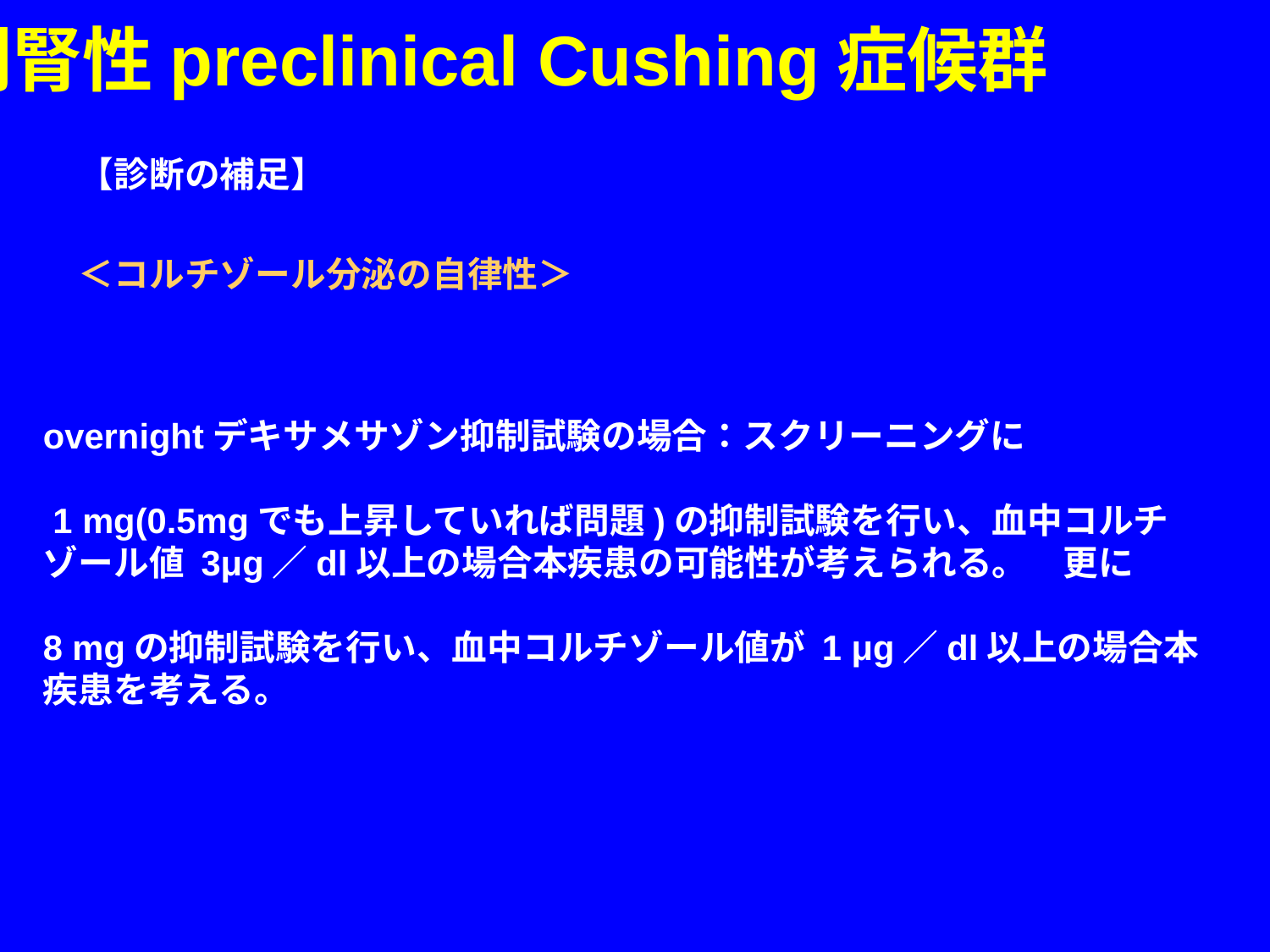

副腎性preclinical Cushing症候群
【診断の補足】
＜コルチゾール分泌の自律性＞
overnightデキサメサゾン抑制試験の場合：スクリーニングに

 1 mg(0.5mgでも上昇していれば問題)の抑制試験を行い、血中コルチゾール値 3μg／dl以上の場合本疾患の可能性が考えられる。　更に

8 mgの抑制試験を行い、血中コルチゾール値が 1 μg／dl以上の場合本疾患を考える。